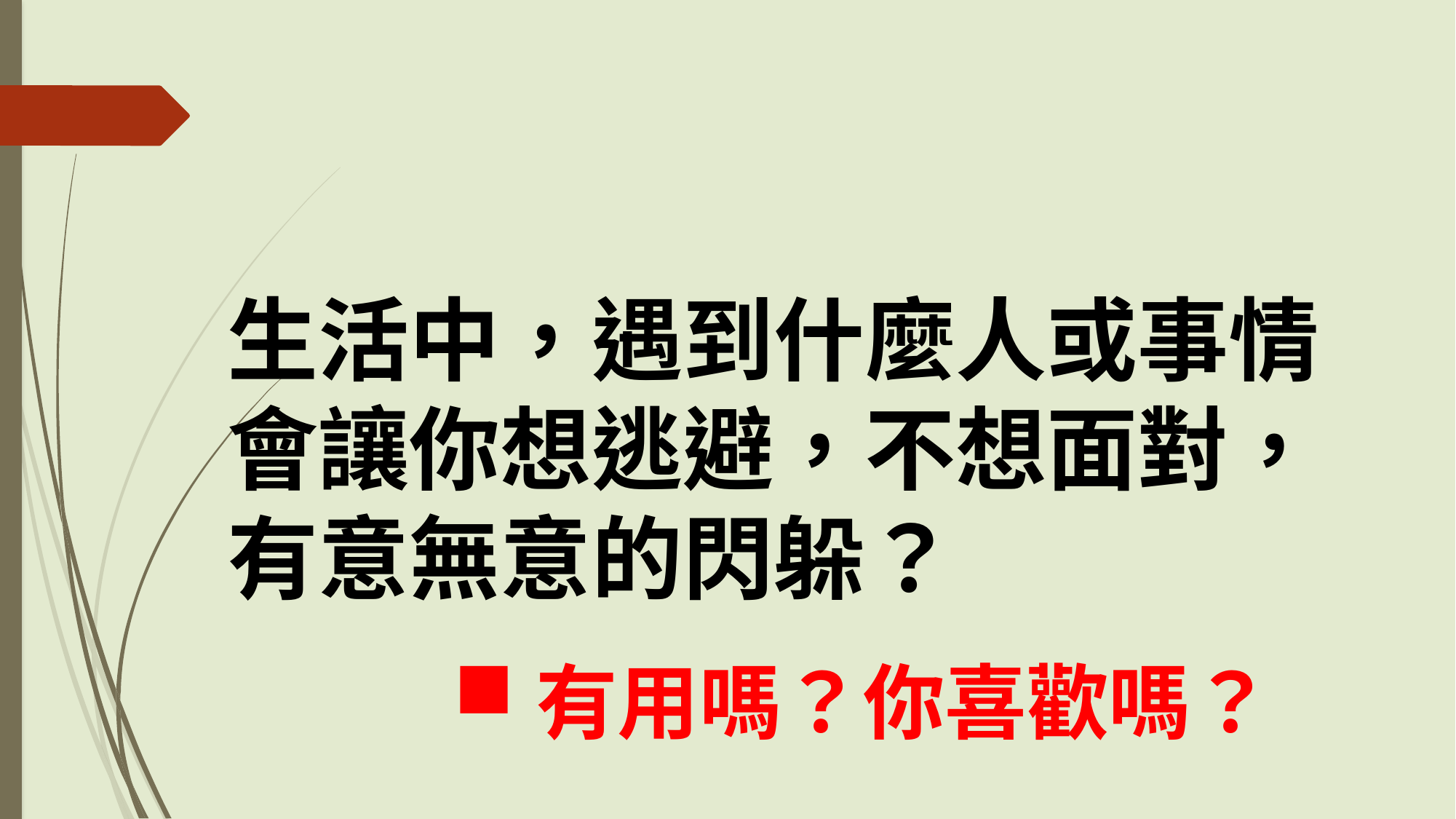

生活中，遇到什麼人或事情會讓你想逃避，不想面對，有意無意的閃躲？
有用嗎？你喜歡嗎？